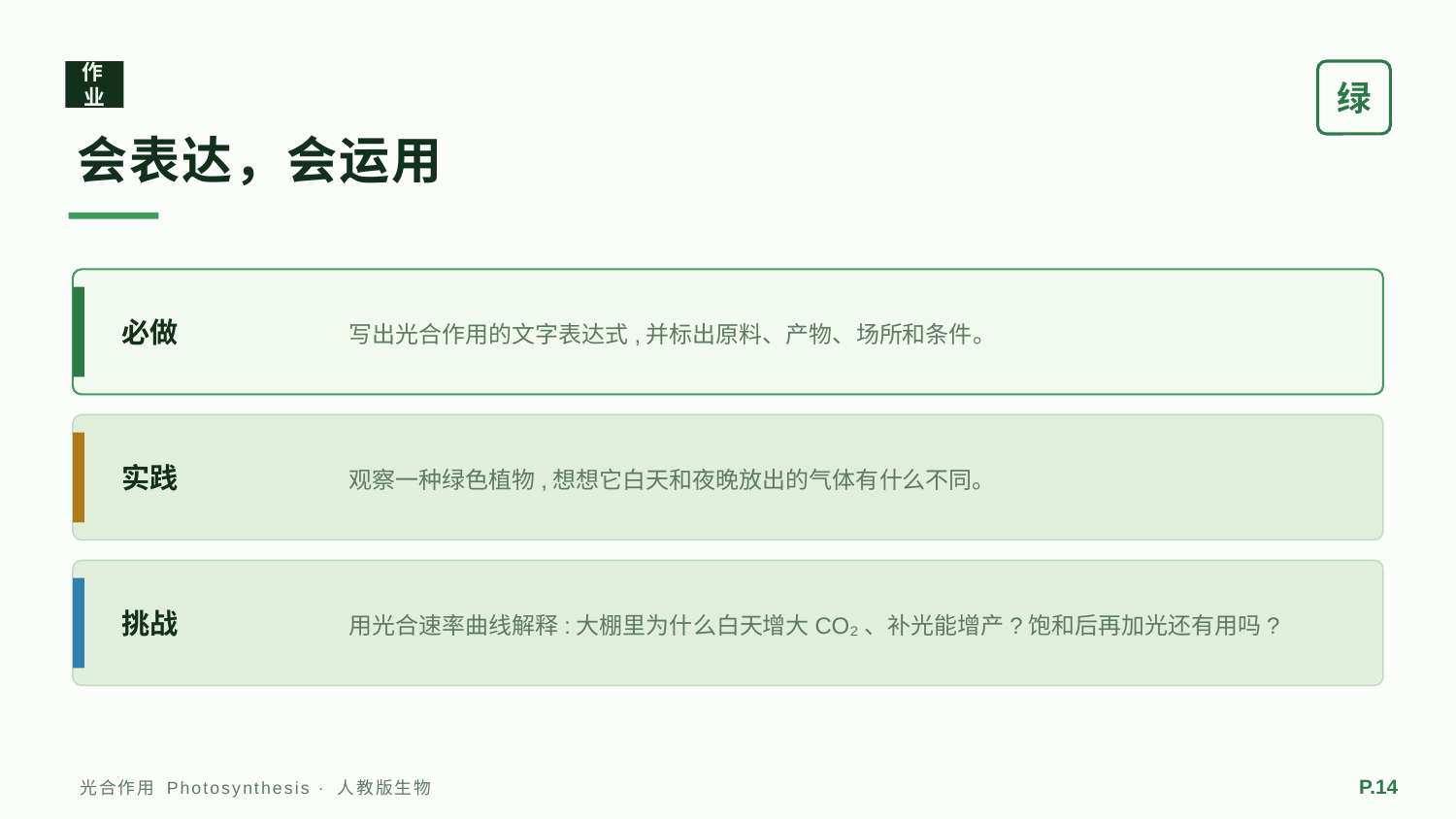

作业
绿

会表达，会运用

写出光合作用的文字表达式,并标出原料、产物、场所和条件。
必做

观察一种绿色植物,想想它白天和夜晚放出的气体有什么不同。
实践

用光合速率曲线解释:大棚里为什么白天增大CO₂、补光能增产?饱和后再加光还有用吗?
挑战

P.14
光合作用 Photosynthesis · 人教版生物